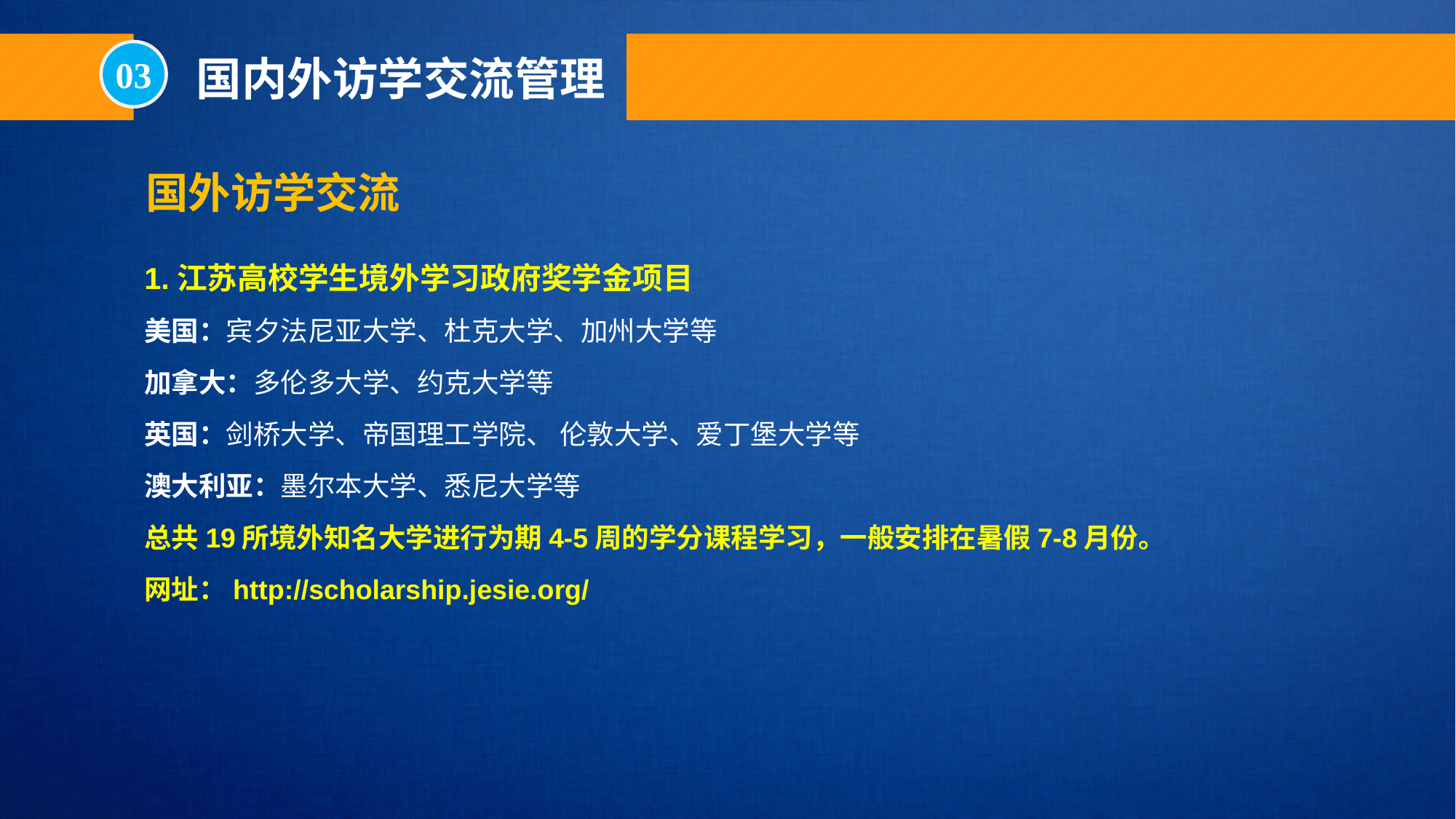

03
国内外访学交流管理
国外访学交流
1.江苏高校学生境外学习政府奖学金项目
美国：宾夕法尼亚大学、杜克大学、加州大学等
加拿大：多伦多大学、约克大学等
英国：剑桥大学、帝国理工学院、 伦敦大学、爱丁堡大学等
澳大利亚：墨尔本大学、悉尼大学等
总共19所境外知名大学进行为期4-5周的学分课程学习，一般安排在暑假7-8月份。
网址：http://scholarship.jesie.org/